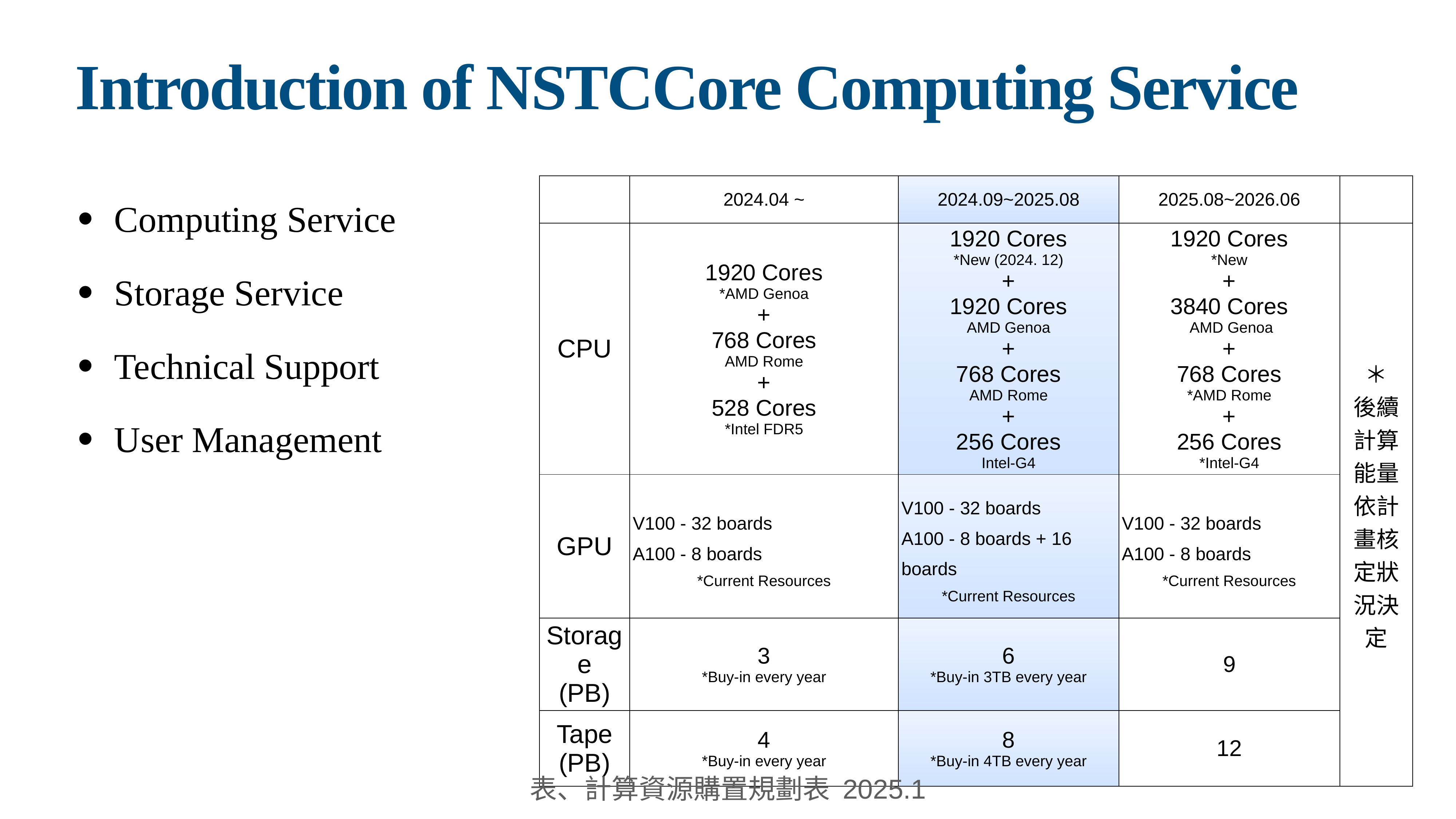

# Introduction of NSTCCore Computing Service
|  | 2024.04 ~ | 2024.09~2025.08 | 2025.08~2026.06 |  |
| --- | --- | --- | --- | --- |
| CPU | 1920 Cores \*AMD Genoa + 768 Cores AMD Rome + 528 Cores \*Intel FDR5 | 1920 Cores \*New (2024. 12) + 1920 Cores AMD Genoa + 768 Cores AMD Rome + 256 Cores Intel-G4 | 1920 Cores \*New + 3840 Cores AMD Genoa + 768 Cores \*AMD Rome + 256 Cores \*Intel-G4 | ＊ 後續計算能量依計畫核定狀況決定 |
| GPU | V100 - 32 boards A100 - 8 boards \*Current Resources | V100 - 32 boards A100 - 8 boards + 16 boards \*Current Resources | V100 - 32 boards A100 - 8 boards \*Current Resources |  |
| Storage (PB) | 3 \*Buy-in every year | 6 \*Buy-in 3TB every year | 9 |  |
| Tape (PB) | 4 \*Buy-in every year | 8 \*Buy-in 4TB every year | 12 |  |
Computing Service
Storage Service
Technical Support
User Management
表、計算資源購置規劃表 2025.1